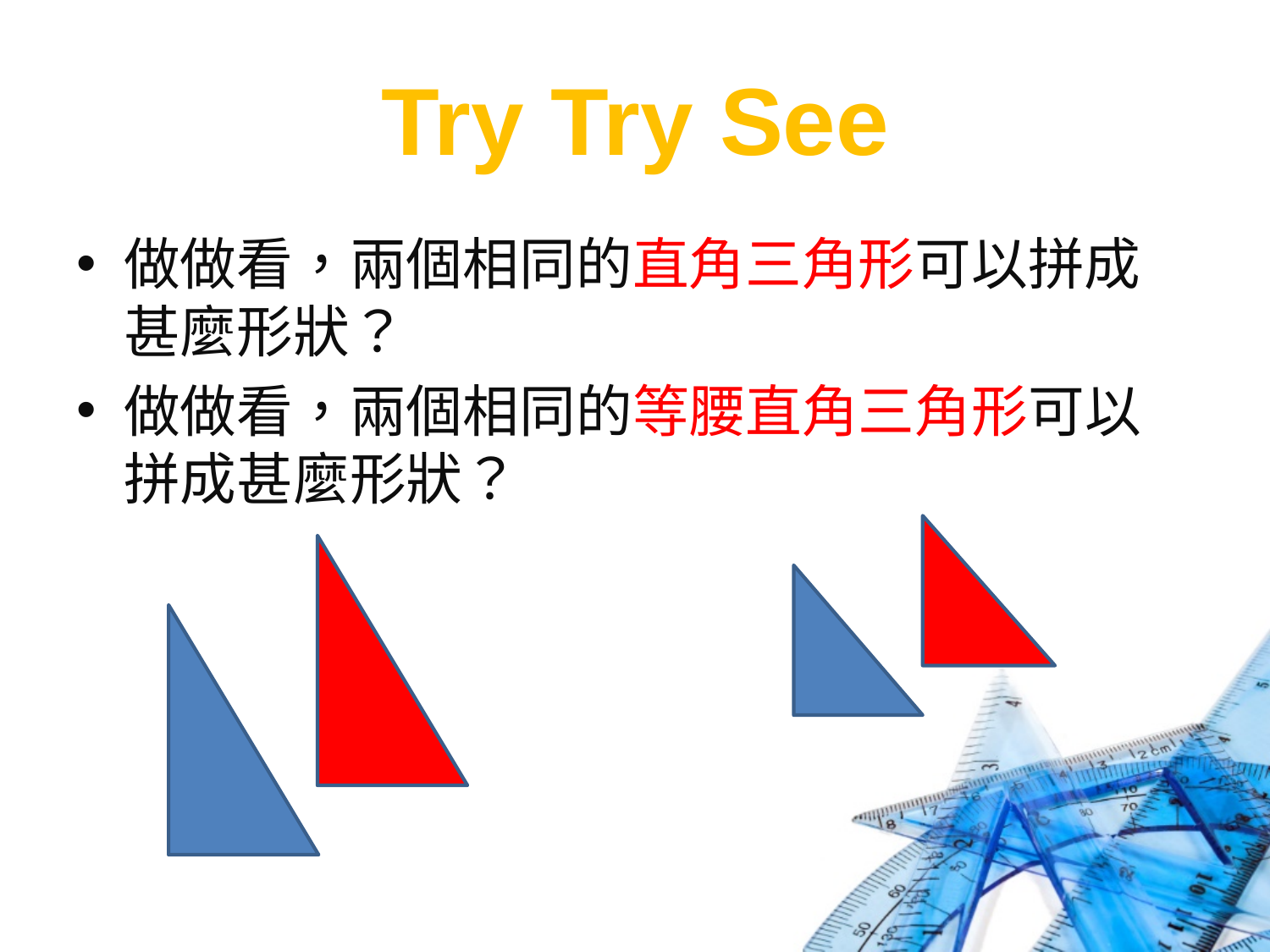

# Try Try See
做做看，兩個相同的直角三角形可以拼成甚麼形狀？
做做看，兩個相同的等腰直角三角形可以拼成甚麼形狀？